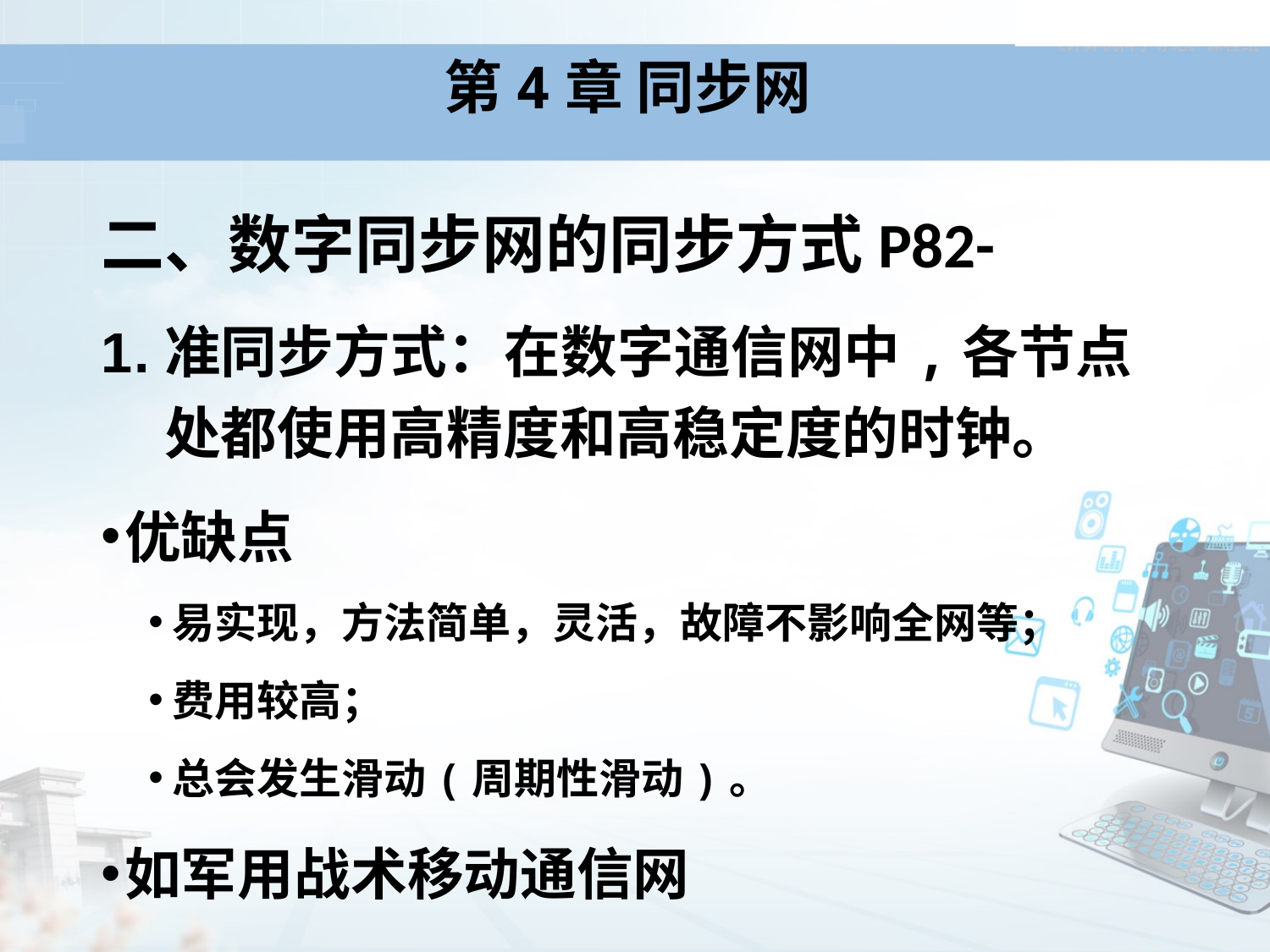

# 第4章 同步网
二、数字同步网的同步方式P82-
准同步方式：在数字通信网中,各节点处都使用高精度和高稳定度的时钟。
优缺点
易实现，方法简单，灵活，故障不影响全网等；
费用较高；
总会发生滑动(周期性滑动)。
如军用战术移动通信网